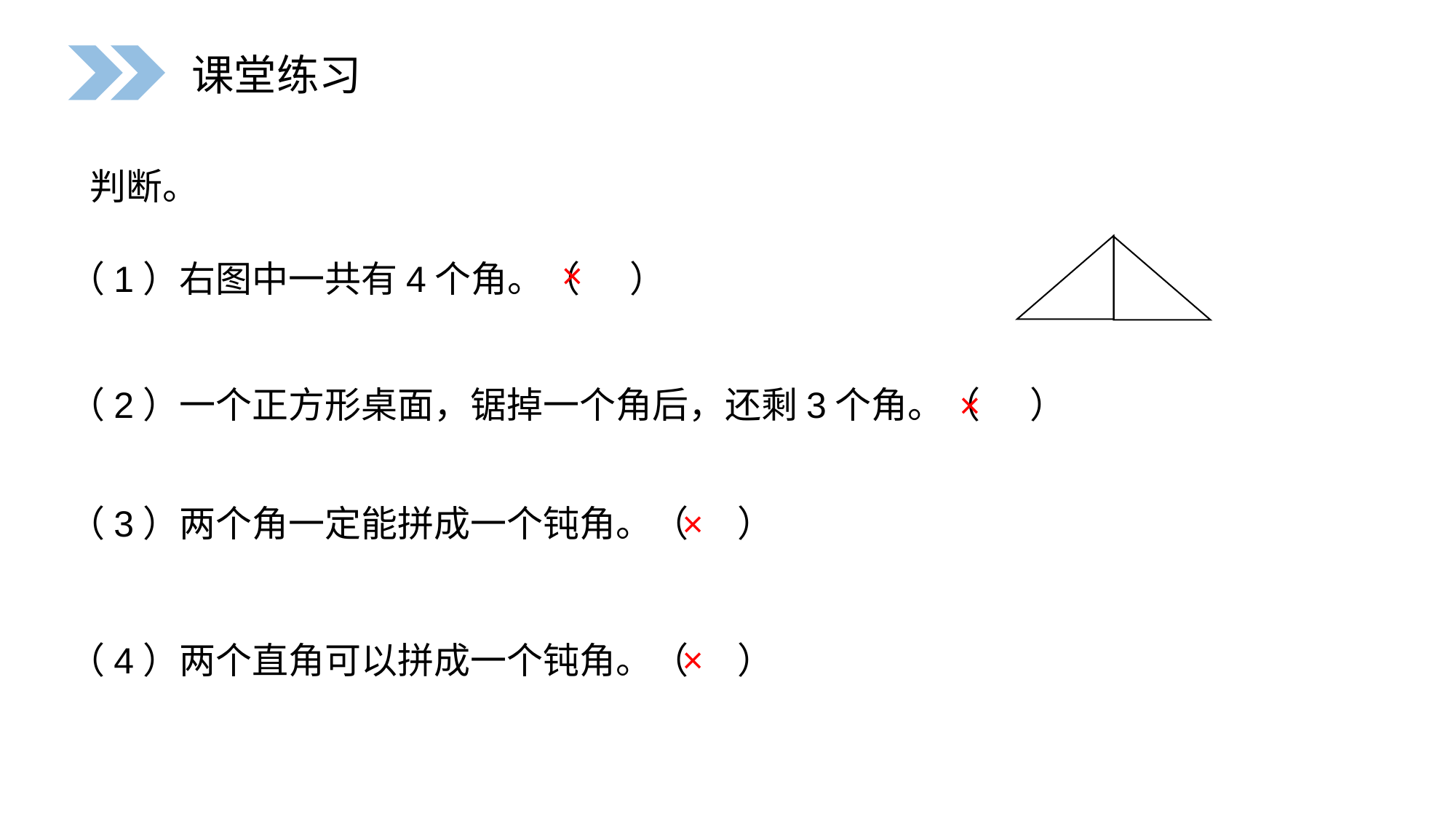

课堂练习
判断。

×
（1）右图中一共有4个角。（      ）
（2）一个正方形桌面，锯掉一个角后，还剩3个角。（      ）
（3）两个角一定能拼成一个钝角。（      ）
（4）两个直角可以拼成一个钝角。（      ）
×
×
×